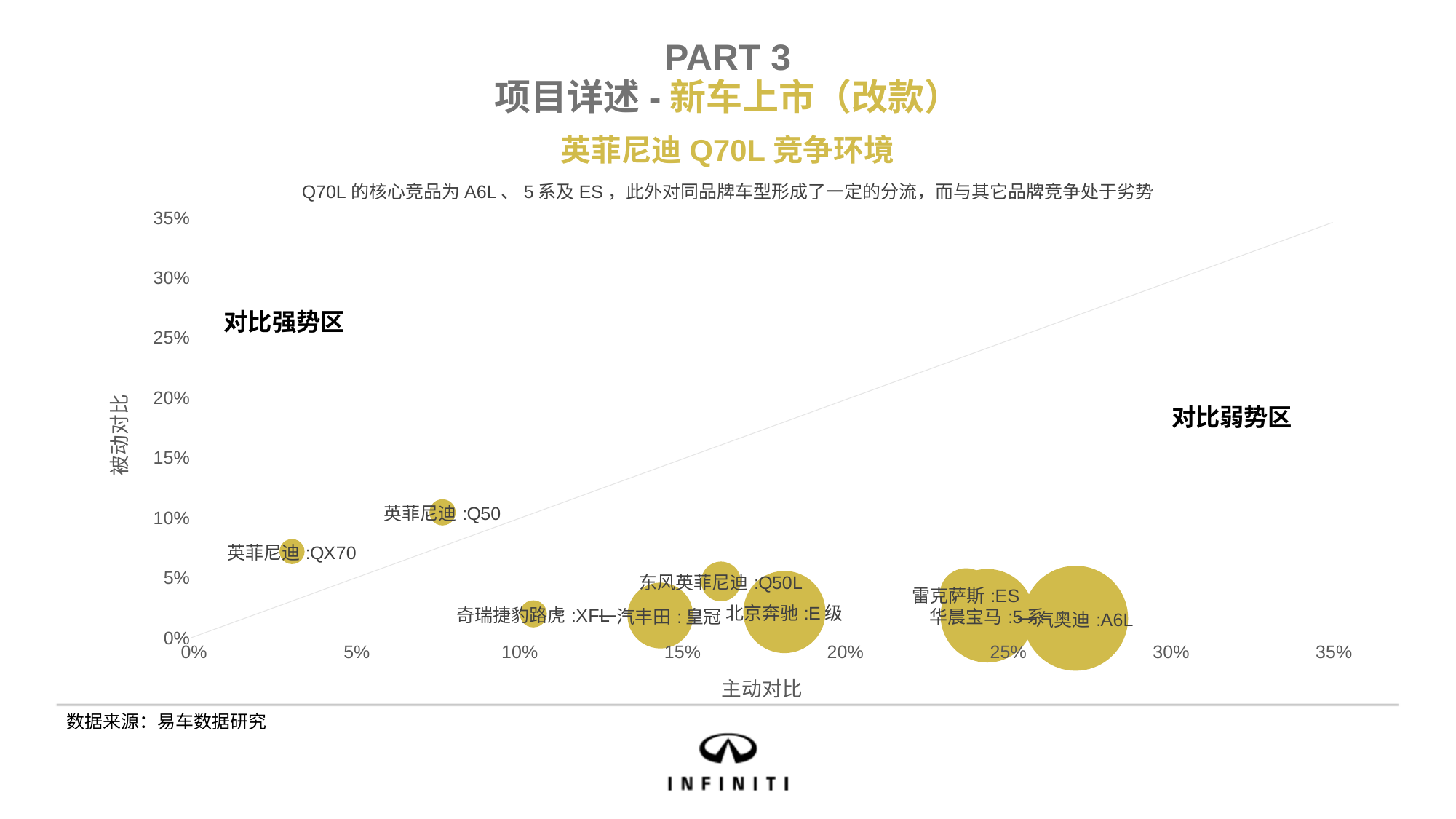

PART 3
项目详述-新车上市（改款）
英菲尼迪Q70L竞争环境

### Chart

| Category | Y 值 |
|---|---|
对比强势区
对比弱势区
Q70L的核心竞品为A6L、5系及ES，此外对同品牌车型形成了一定的分流，而与其它品牌竞争处于劣势
数据来源：易车数据研究